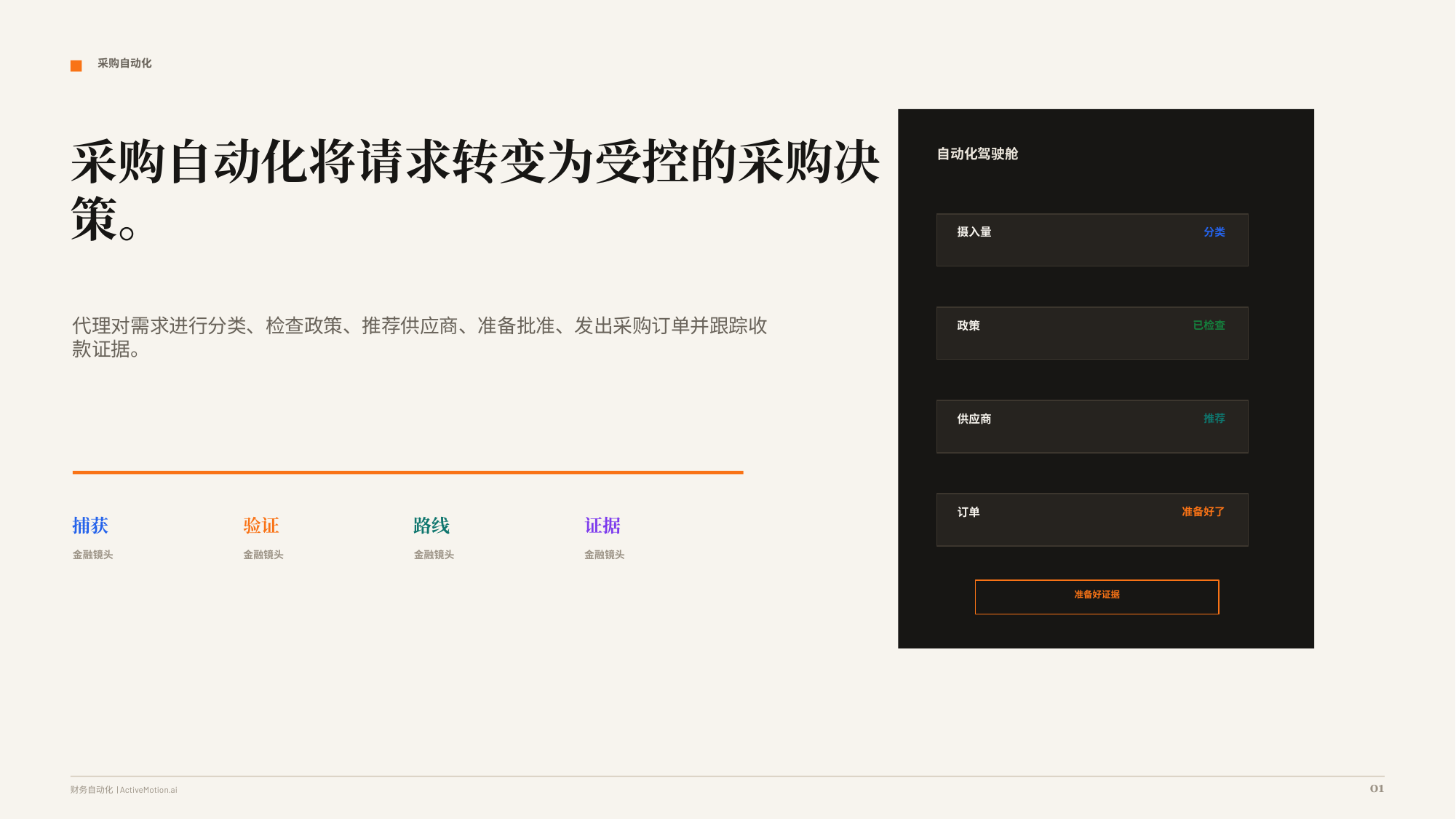

采购自动化

采购自动化将请求转变为受控的采购决策。
自动化驾驶舱

摄入量
分类

代理对需求进行分类、检查政策、推荐供应商、准备批准、发出采购订单并跟踪收款证据。
政策
已检查

供应商
推荐

订单
准备好了
捕获
验证
路线
证据
金融镜头
金融镜头
金融镜头
金融镜头

准备好证据

01
财务自动化 | ActiveMotion.ai